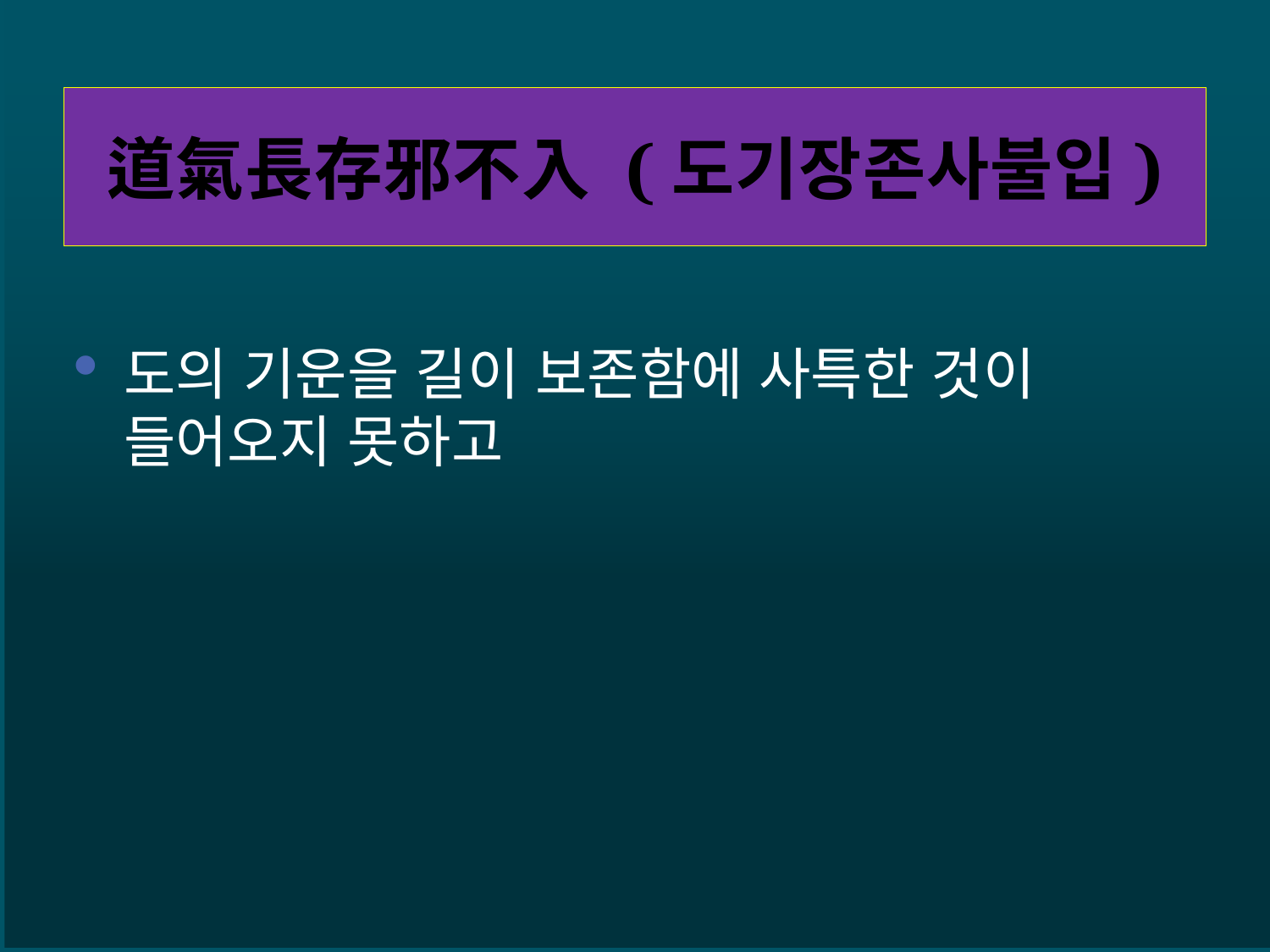

# 道氣長存邪不入 (도기장존사불입)
도의 기운을 길이 보존함에 사특한 것이 들어오지 못하고